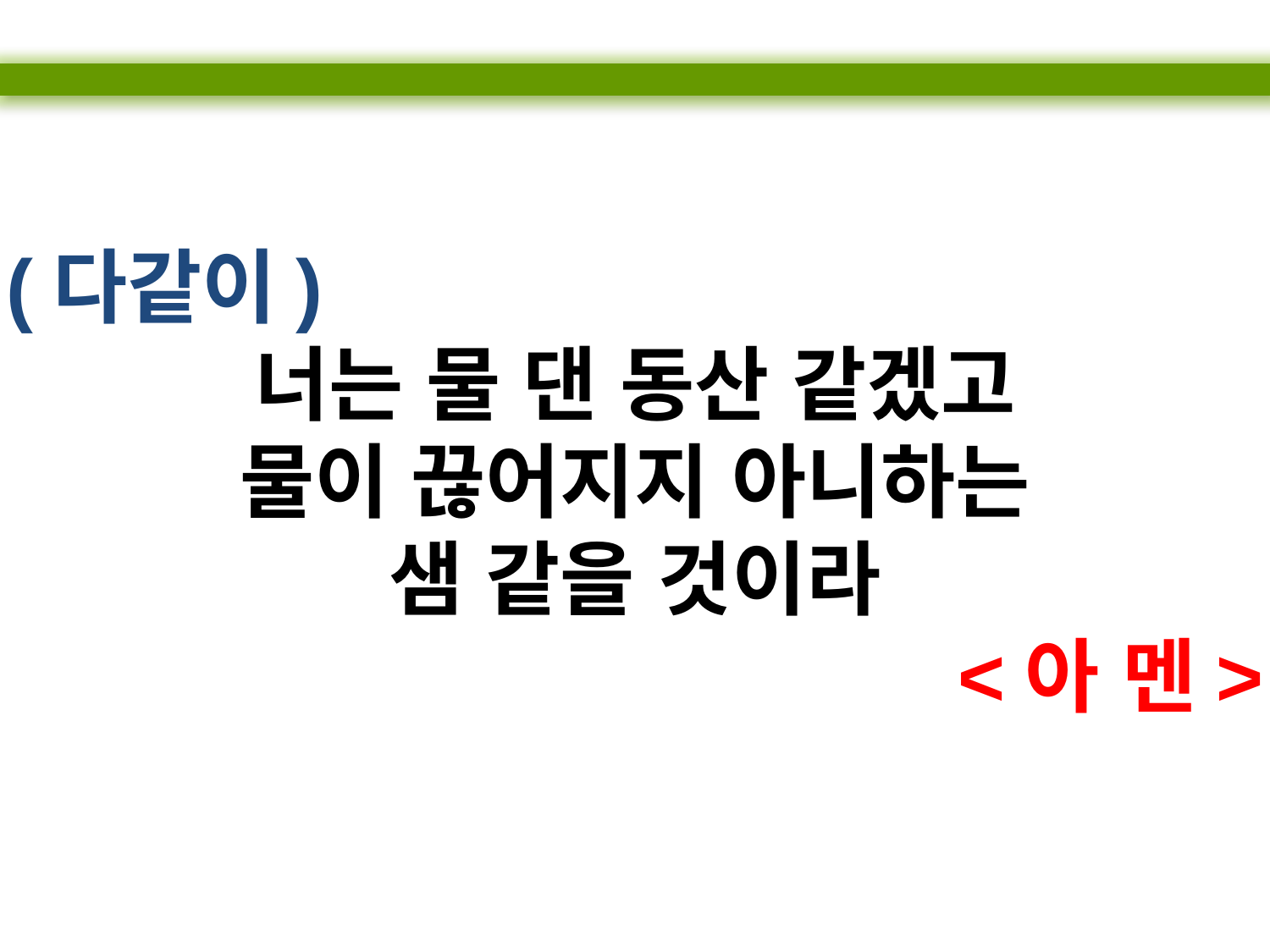

(다같이)
너는 물 댄 동산 같겠고
물이 끊어지지 아니하는
샘 같을 것이라
<아 멘>